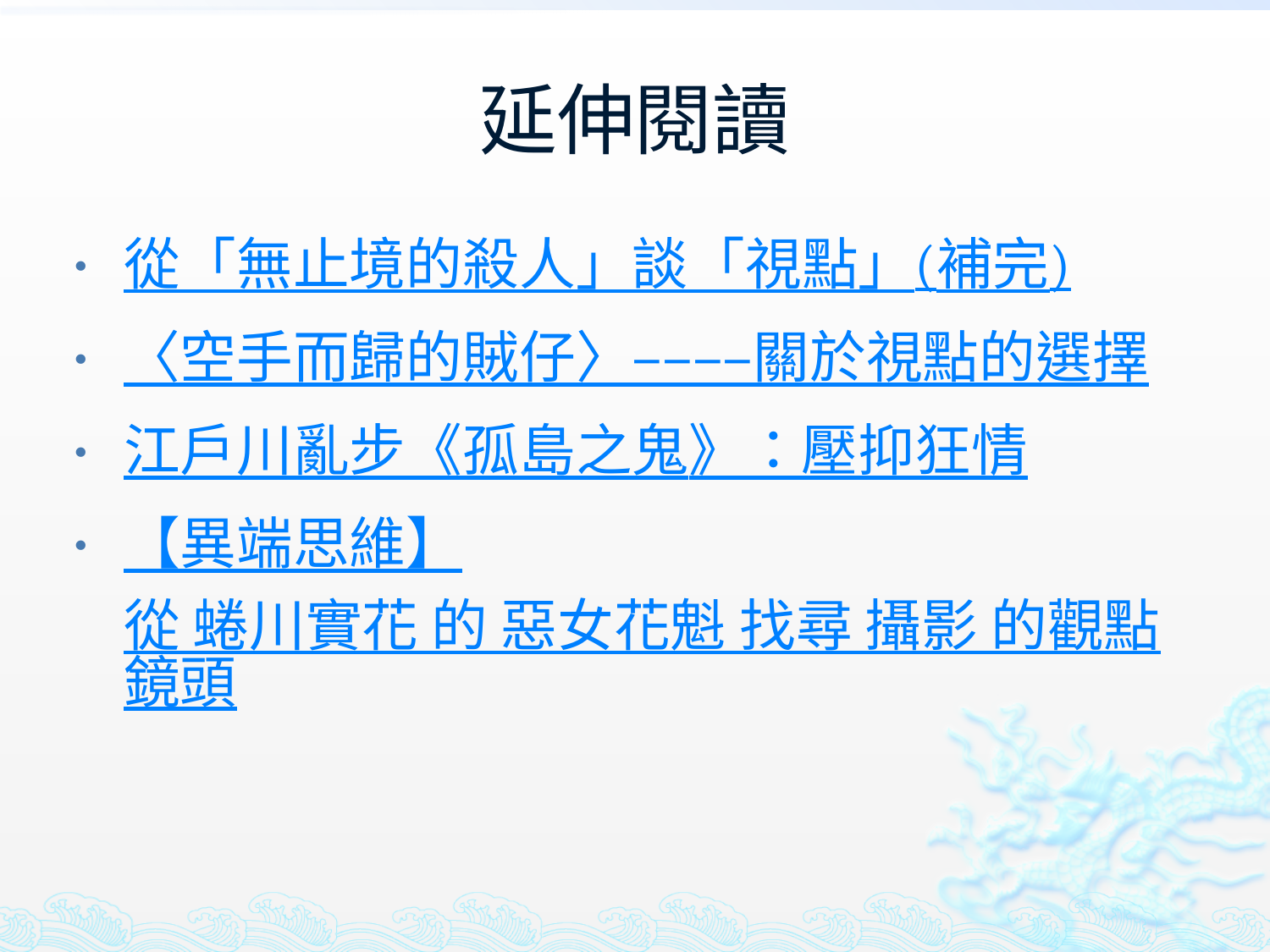

# 延伸閱讀
從「無止境的殺人」談「視點」(補完)
〈空手而歸的賊仔〉––––關於視點的選擇
江戶川亂步《孤島之鬼》：壓抑狂情
【異端思維】從 蜷川實花 的 惡女花魁 找尋 攝影 的觀點鏡頭